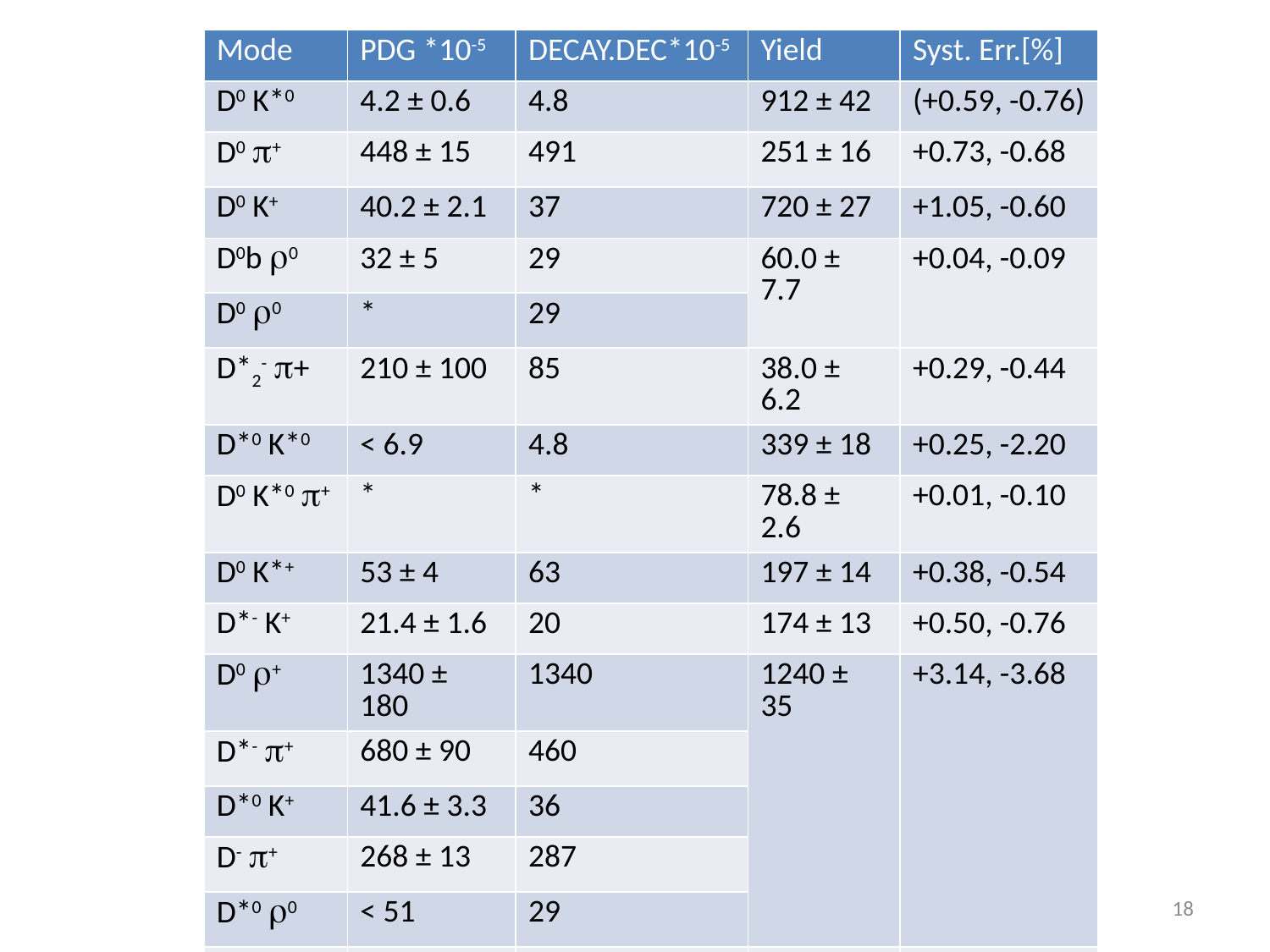

| Mode | PDG \*10-5 | DECAY.DEC\*10-5 | Yield | Syst. Err.[%] |
| --- | --- | --- | --- | --- |
| D0 K\*0 | 4.2 ± 0.6 | 4.8 | 912 ± 42 | (+0.59, -0.76) |
| D0 π+ | 448 ± 15 | 491 | 251 ± 16 | +0.73, -0.68 |
| D0 K+ | 40.2 ± 2.1 | 37 | 720 ± 27 | +1.05, -0.60 |
| D0b ρ0 | 32 ± 5 | 29 | 60.0 ± 7.7 | +0.04, -0.09 |
| D0 ρ0 | \* | 29 |  |  |
| D\*2- π+ | 210 ± 100 | 85 | 38.0 ± 6.2 | +0.29, -0.44 |
| D\*0 K\*0 | < 6.9 | 4.8 | 339 ± 18 | +0.25, -2.20 |
| D0 K\*0 π+ | \* | \* | 78.8 ± 2.6 | +0.01, -0.10 |
| D0 K\*+ | 53 ± 4 | 63 | 197 ± 14 | +0.38, -0.54 |
| D\*- K+ | 21.4 ± 1.6 | 20 | 174 ± 13 | +0.50, -0.76 |
| D0 ρ+ | 1340 ± 180 | 1340 | 1240 ± 35 | +3.14, -3.68 |
| D\*- π+ | 680 ± 90 | 460 |  |  |
| D\*0 K+ | 41.6 ± 3.3 | 36 |  |  |
| D- π+ | 268 ± 13 | 287 |  |  |
| D\*0 ρ0 | < 51 | 29 |  |  |
| Sum |  |  |  | +3.46, -4.50 |
# 系統誤差

18